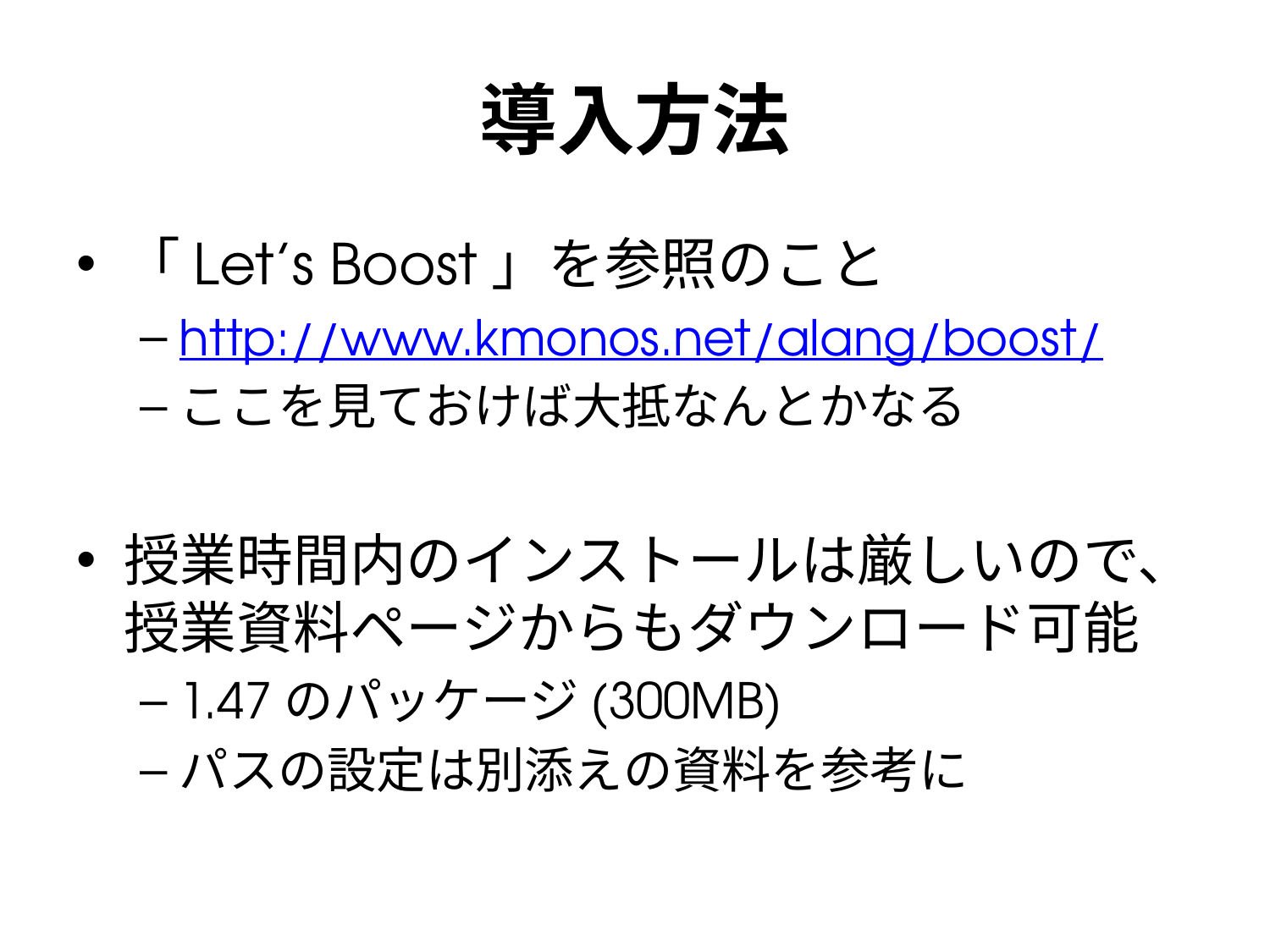

# 導入方法
「Let’s Boost」を参照のこと
http://www.kmonos.net/alang/boost/
ここを見ておけば大抵なんとかなる

授業時間内のインストールは厳しいので、授業資料ページからもダウンロード可能
1.47のパッケージ(300MB)
パスの設定は別添えの資料を参考に